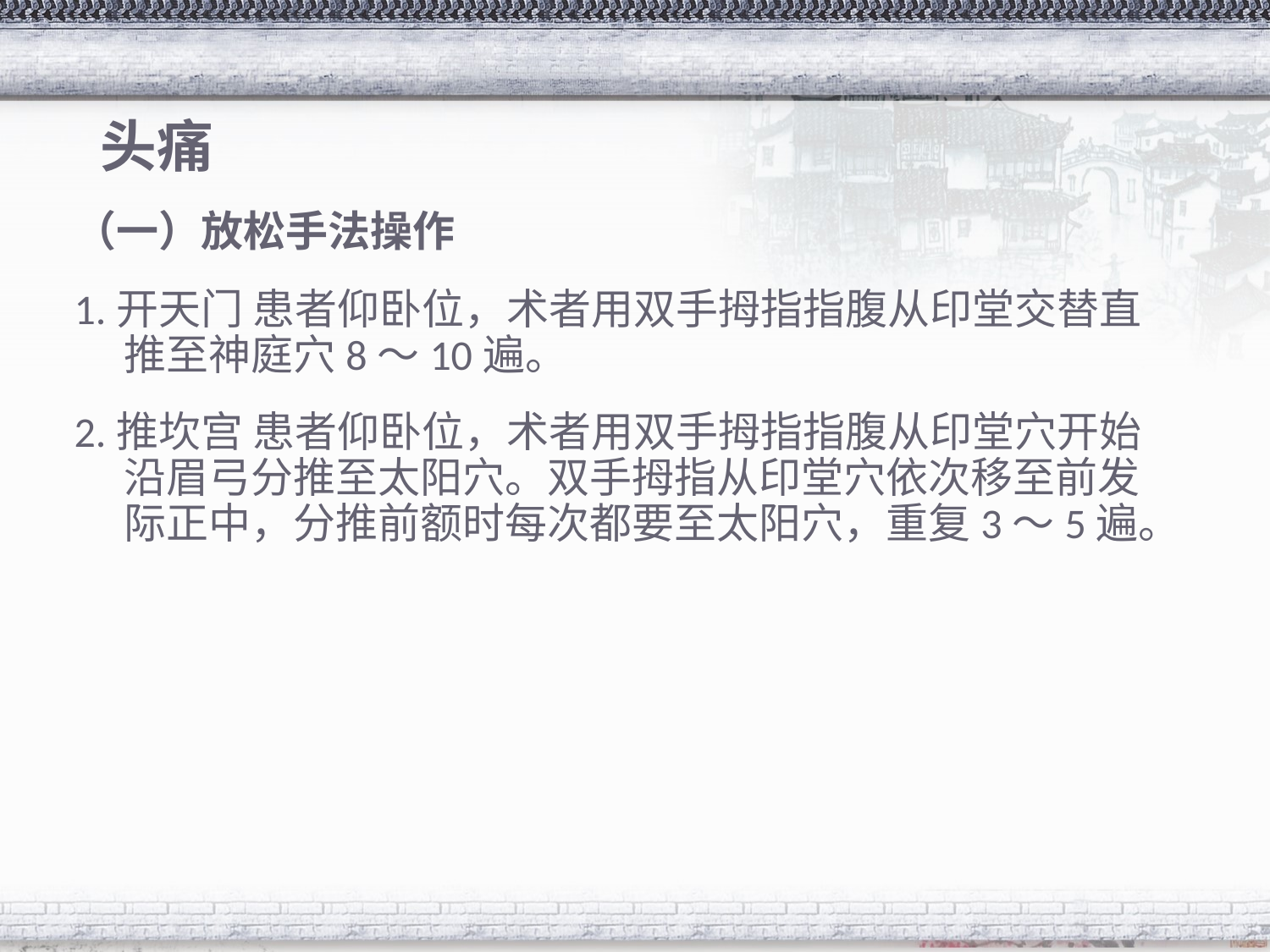

# 头痛
（一）放松手法操作
1.开天门 患者仰卧位，术者用双手拇指指腹从印堂交替直推至神庭穴8～10遍。
2.推坎宫 患者仰卧位，术者用双手拇指指腹从印堂穴开始沿眉弓分推至太阳穴。双手拇指从印堂穴依次移至前发际正中，分推前额时每次都要至太阳穴，重复3～5遍。